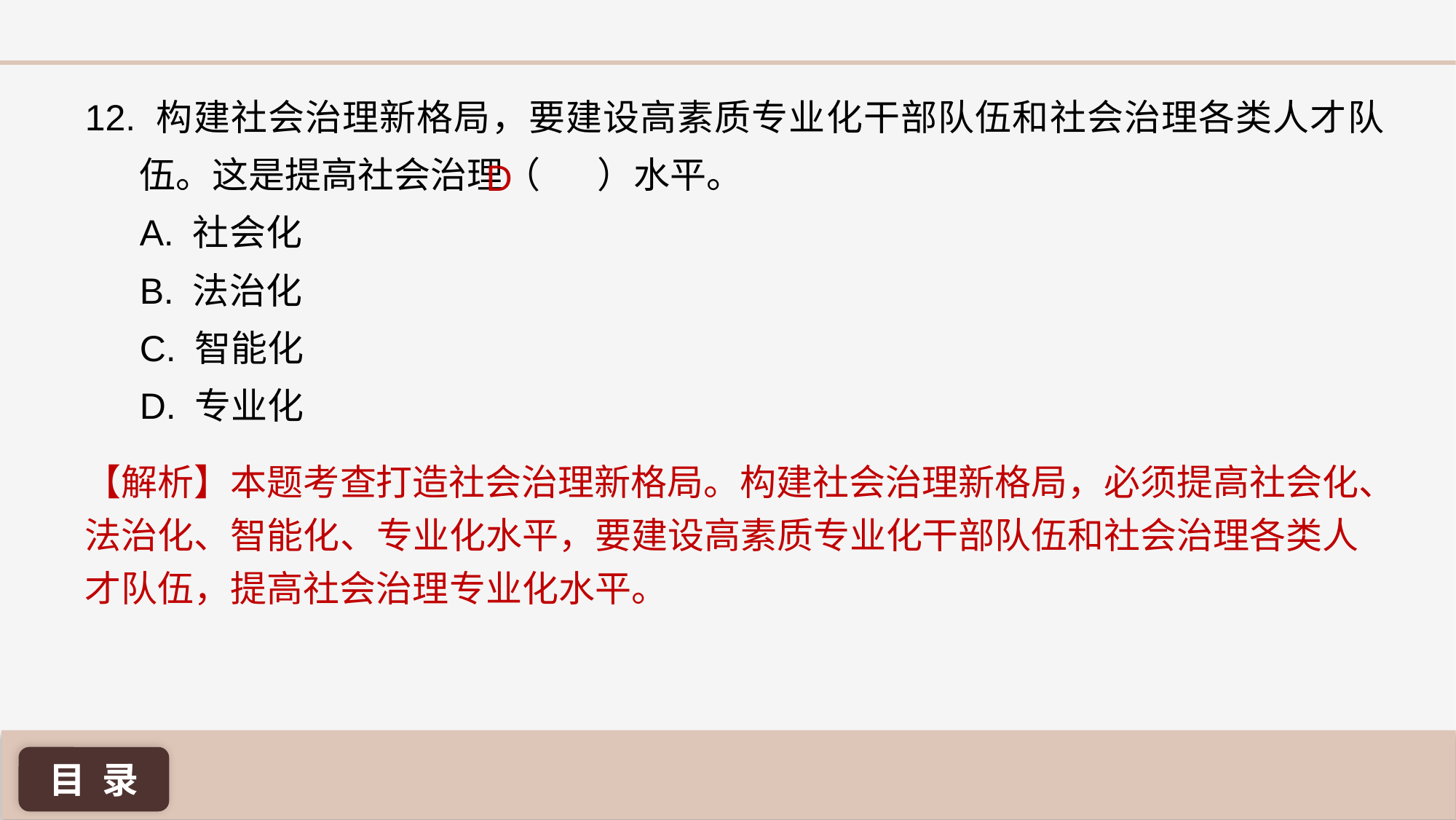

12. 构建社会治理新格局，要建设高素质专业化干部队伍和社会治理各类人才队伍。这是提高社会治理（       ）水平。
A. 社会化
B. 法治化
C. 智能化
D. 专业化
D
【解析】本题考查打造社会治理新格局。构建社会治理新格局，必须提高社会化、法治化、智能化、专业化水平，要建设高素质专业化干部队伍和社会治理各类人才队伍，提高社会治理专业化水平。